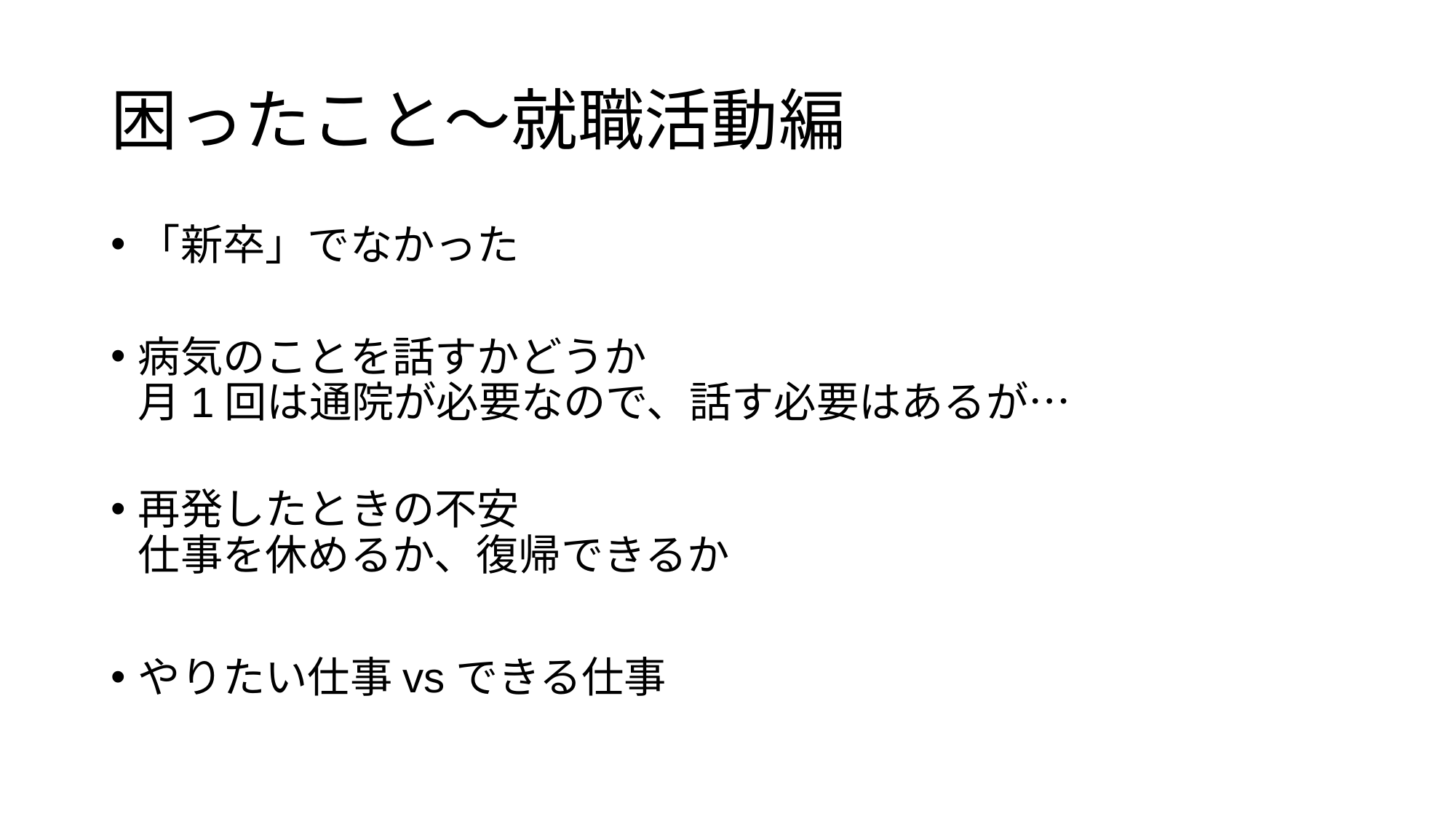

# 困ったこと～就職活動編
「新卒」でなかった
病気のことを話すかどうか
月1回は通院が必要なので、話す必要はあるが…
再発したときの不安
仕事を休めるか、復帰できるか

やりたい仕事vsできる仕事